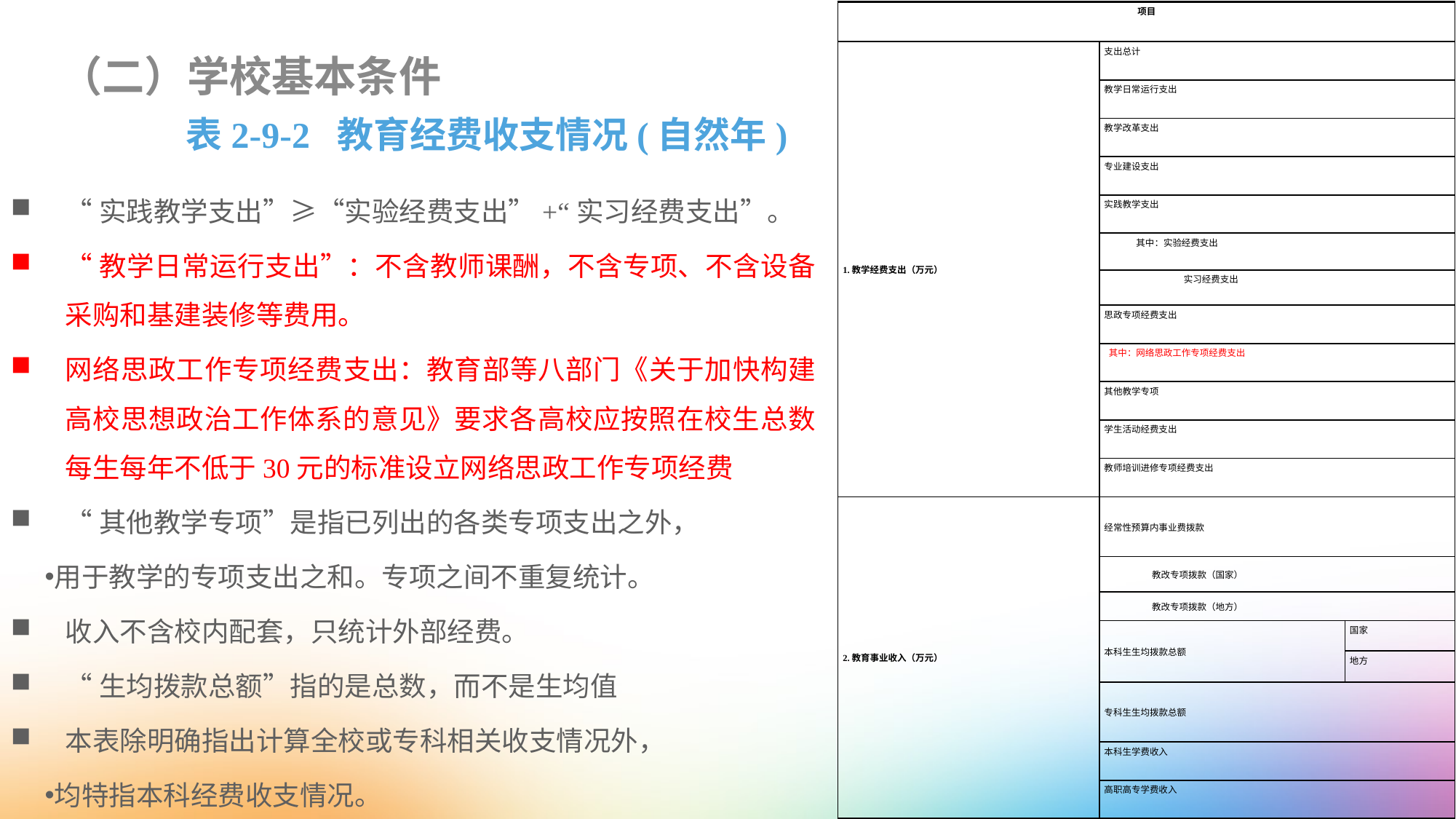

| 项目 |  |  |
| --- | --- | --- |
| 1.教学经费支出（万元） | 支出总计 |  |
|  | 教学日常运行支出 |  |
|  | 教学改革支出 |  |
|  | 专业建设支出 |  |
|  | 实践教学支出 |  |
|  | 其中：实验经费支出 |  |
|  | 实习经费支出 |  |
|  | 思政专项经费支出 |  |
|  | 其中：网络思政工作专项经费支出 |  |
|  | 其他教学专项 |  |
|  | 学生活动经费支出 |  |
|  | 教师培训进修专项经费支出 |  |
| 2.教育事业收入（万元） | 经常性预算内事业费拨款 |  |
|  | 教改专项拨款（国家） |  |
|  | 教改专项拨款（地方） |  |
|  | 本科生生均拨款总额 | 国家 |
|  |  | 地方 |
|  | 专科生生均拨款总额 |  |
|  | 本科生学费收入 |  |
|  | 高职高专学费收入 |  |
（二）学校基本条件
表2-9-2  教育经费收支情况(自然年)
“实践教学支出”≥“实验经费支出”+“实习经费支出”。
“教学日常运行支出”：不含教师课酬，不含专项、不含设备采购和基建装修等费用。
网络思政工作专项经费支出：教育部等八部门《关于加快构建高校思想政治工作体系的意见》要求各高校应按照在校生总数每生每年不低于30元的标准设立网络思政工作专项经费
“其他教学专项”是指已列出的各类专项支出之外，
用于教学的专项支出之和。专项之间不重复统计。
收入不含校内配套，只统计外部经费。
“生均拨款总额”指的是总数，而不是生均值
本表除明确指出计算全校或专科相关收支情况外，
均特指本科经费收支情况。
请注意经费单位为“万元”